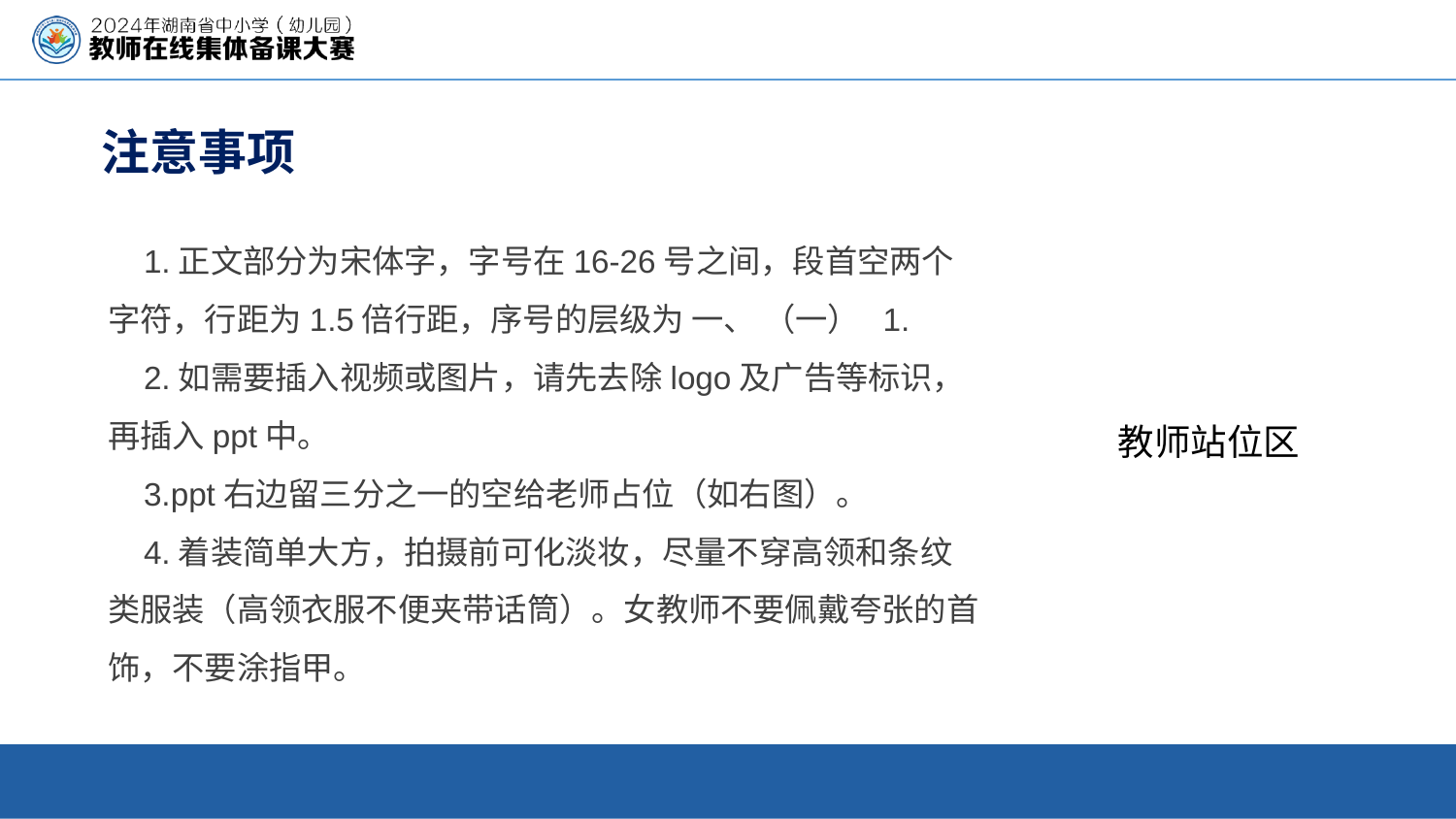

注意事项
    1.正文部分为宋体字，字号在16-26号之间，段首空两个字符，行距为1.5倍行距，序号的层级为 一、 （一）  1.
    2.如需要插入视频或图片，请先去除logo及广告等标识，再插入ppt中。
    3.ppt右边留三分之一的空给老师占位（如右图）。
    4.着装简单大方，拍摄前可化淡妆，尽量不穿高领和条纹类服装（高领衣服不便夹带话筒）。女教师不要佩戴夸张的首饰，不要涂指甲。
教师站位区